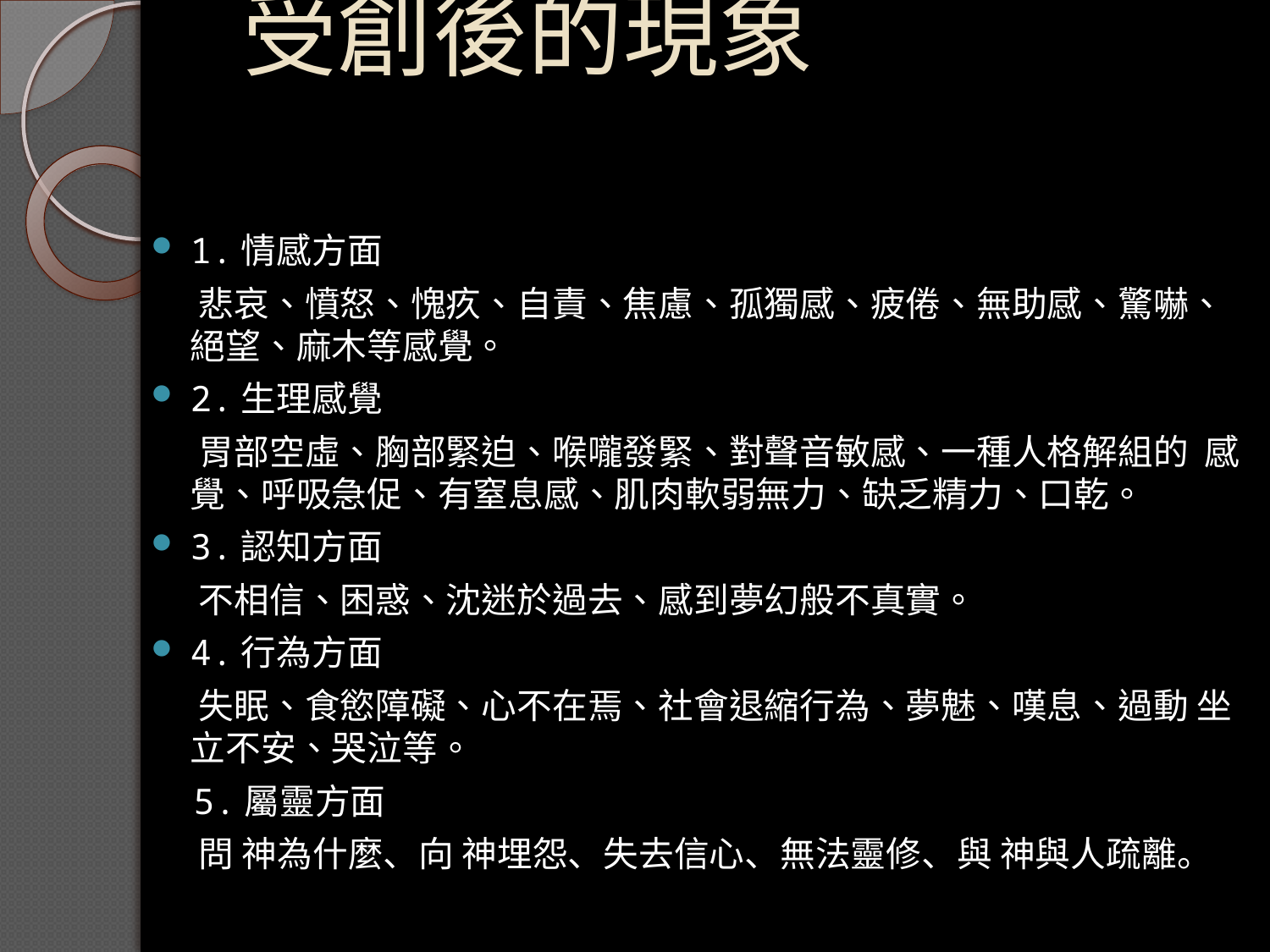

# 受創後的現象
1.情感方面
     悲哀、憤怒、愧疚、自責、焦慮、孤獨感、疲倦、無助感、驚嚇、    絕望、麻木等感覺。
2.生理感覺
     胃部空虛、胸部緊迫、喉嚨發緊、對聲音敏感、一種人格解組的  感覺、呼吸急促、有窒息感、肌肉軟弱無力、缺乏精力、口乾。
3.認知方面
     不相信、困惑、沈迷於過去、感到夢幻般不真實。
4.行為方面
     失眠、食慾障礙、心不在焉、社會退縮行為、夢魅、嘆息、過動 坐立不安、哭泣等。
  5.屬靈方面
     問 神為什麼、向 神埋怨、失去信心、無法靈修、與 神與人疏離。